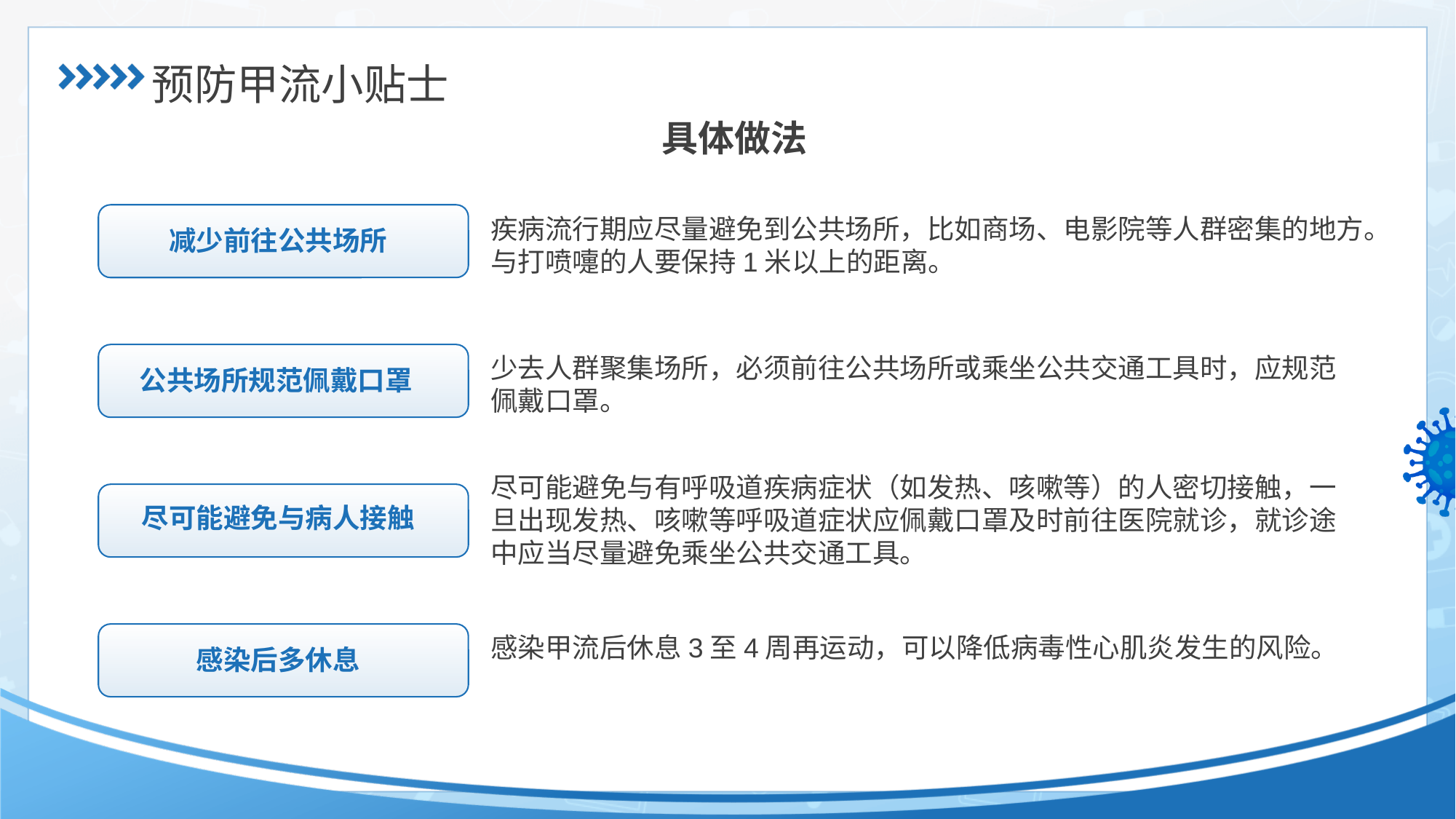

具体做法

减少前往公共场所
疾病流行期应尽量避免到公共场所，比如商场、电影院等人群密集的地方。
与打喷嚏的人要保持1米以上的距离。

公共场所规范佩戴口罩
少去人群聚集场所，必须前往公共场所或乘坐公共交通工具时，应规范佩戴口罩。
尽可能避免与有呼吸道疾病症状（如发热、咳嗽等）的人密切接触，一旦出现发热、咳嗽等呼吸道症状应佩戴口罩及时前往医院就诊，就诊途中应当尽量避免乘坐公共交通工具。

尽可能避免与病人接触

感染后多休息
感染甲流后休息3至4周再运动，可以降低病毒性心肌炎发生的风险。